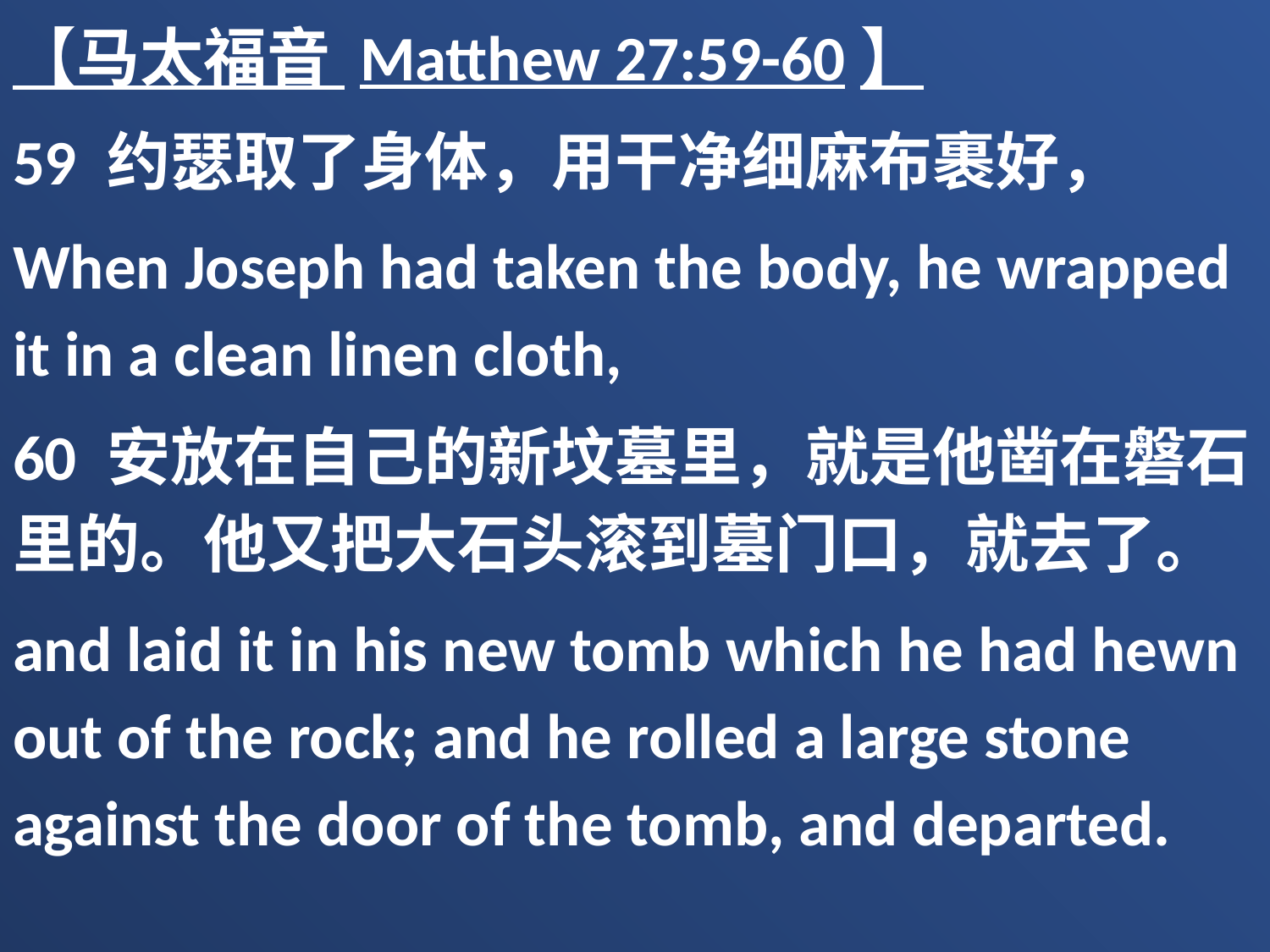

【马太福音 Matthew 27:59-60】
59 约瑟取了身体，用干净细麻布裹好，
When Joseph had taken the body, he wrapped it in a clean linen cloth,
60 安放在自己的新坟墓里，就是他凿在磐石里的。他又把大石头滚到墓门口，就去了。
and laid it in his new tomb which he had hewn out of the rock; and he rolled a large stone against the door of the tomb, and departed.